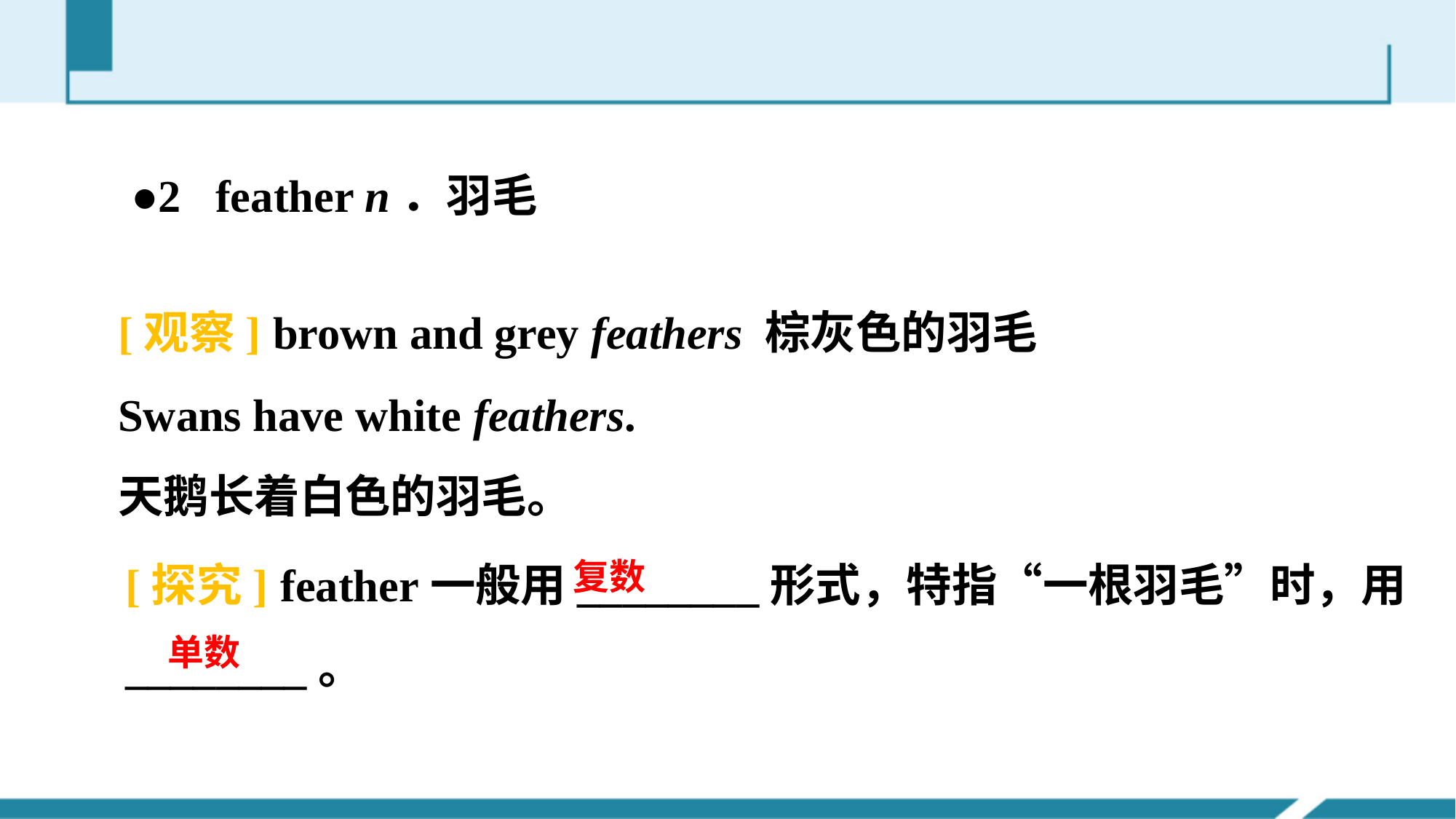

●2   feather n．羽毛
[观察] brown and grey feathers 棕灰色的羽毛
Swans have white feathers.
天鹅长着白色的羽毛。
[探究] feather一般用________形式，特指“一根羽毛”时，用
________。
复数
单数